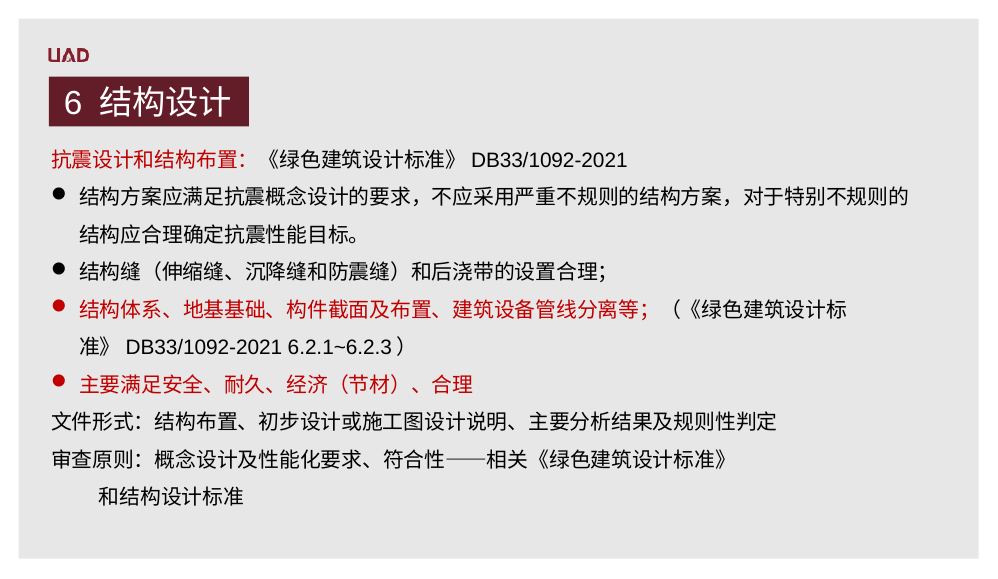

6 结构设计
抗震设计和结构布置：《绿色建筑设计标准》DB33/1092-2021
结构方案应满足抗震概念设计的要求，不应采用严重不规则的结构方案，对于特别不规则的结构应合理确定抗震性能目标。
结构缝（伸缩缝、沉降缝和防震缝）和后浇带的设置合理；
结构体系、地基基础、构件截面及布置、建筑设备管线分离等；（《绿色建筑设计标准》DB33/1092-2021 6.2.1~6.2.3）
主要满足安全、耐久、经济（节材）、合理
文件形式：结构布置、初步设计或施工图设计说明、主要分析结果及规则性判定
审查原则：概念设计及性能化要求、符合性——相关《绿色建筑设计标准》
         和结构设计标准